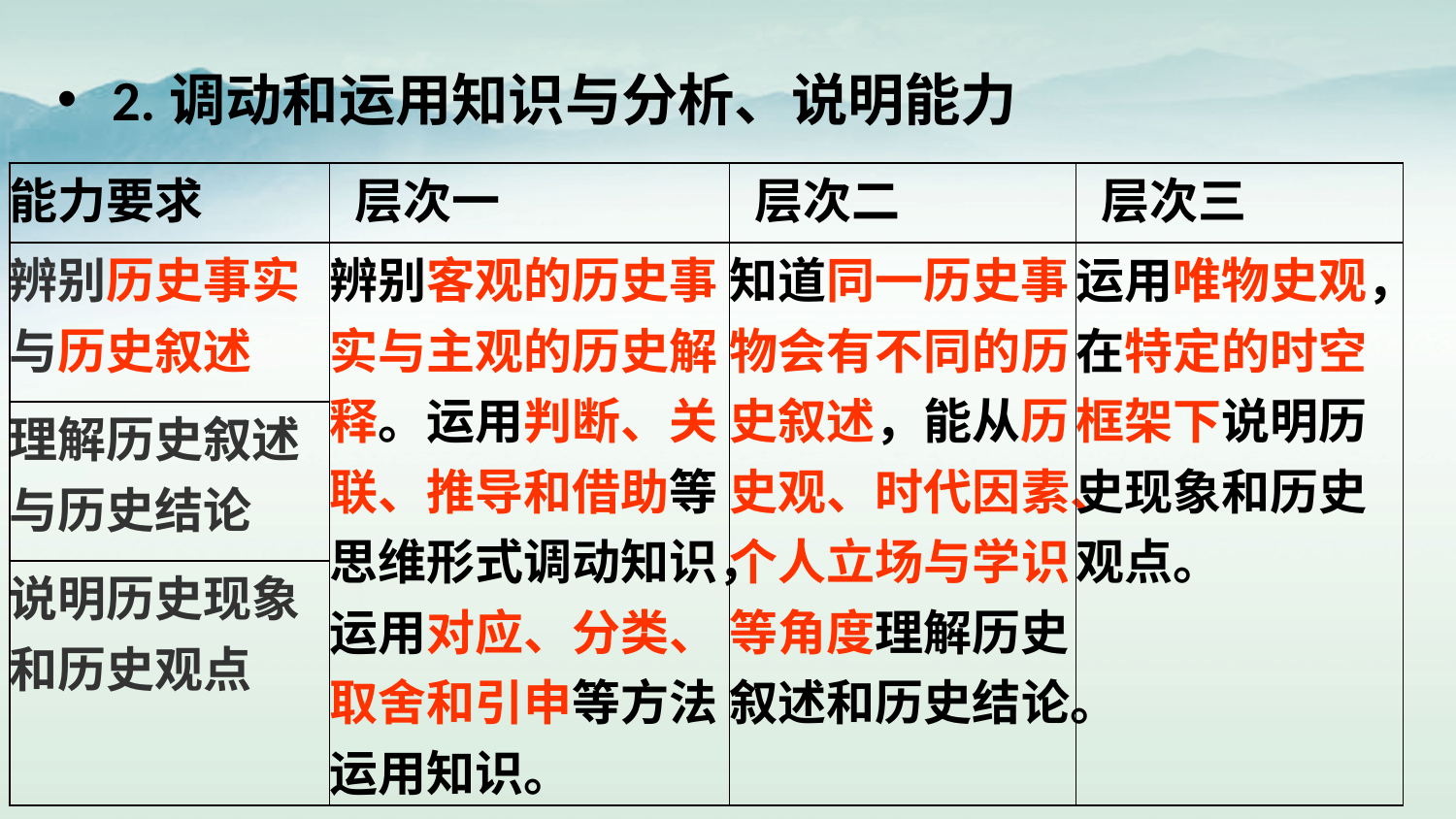

2.调动和运用知识与分析、说明能力

| 能力要求 | 层次一 | 层次二 | 层次三 |
| --- | --- | --- | --- |
| 辨别历史事实与历史叙述 | 辨别客观的历史事实与主观的历史解释。运用判断、关联、推导和借助等思维形式调动知识，运用对应、分类、取舍和引申等方法运用知识。 | 知道同一历史事物会有不同的历史叙述，能从历史观、时代因素、个人立场与学识等角度理解历史叙述和历史结论。 | 运用唯物史观，在特定的时空框架下说明历史现象和历史观点。 |
| 理解历史叙述与历史结论 |  |  |  |
| 说明历史现象和历史观点 |  |  |  |